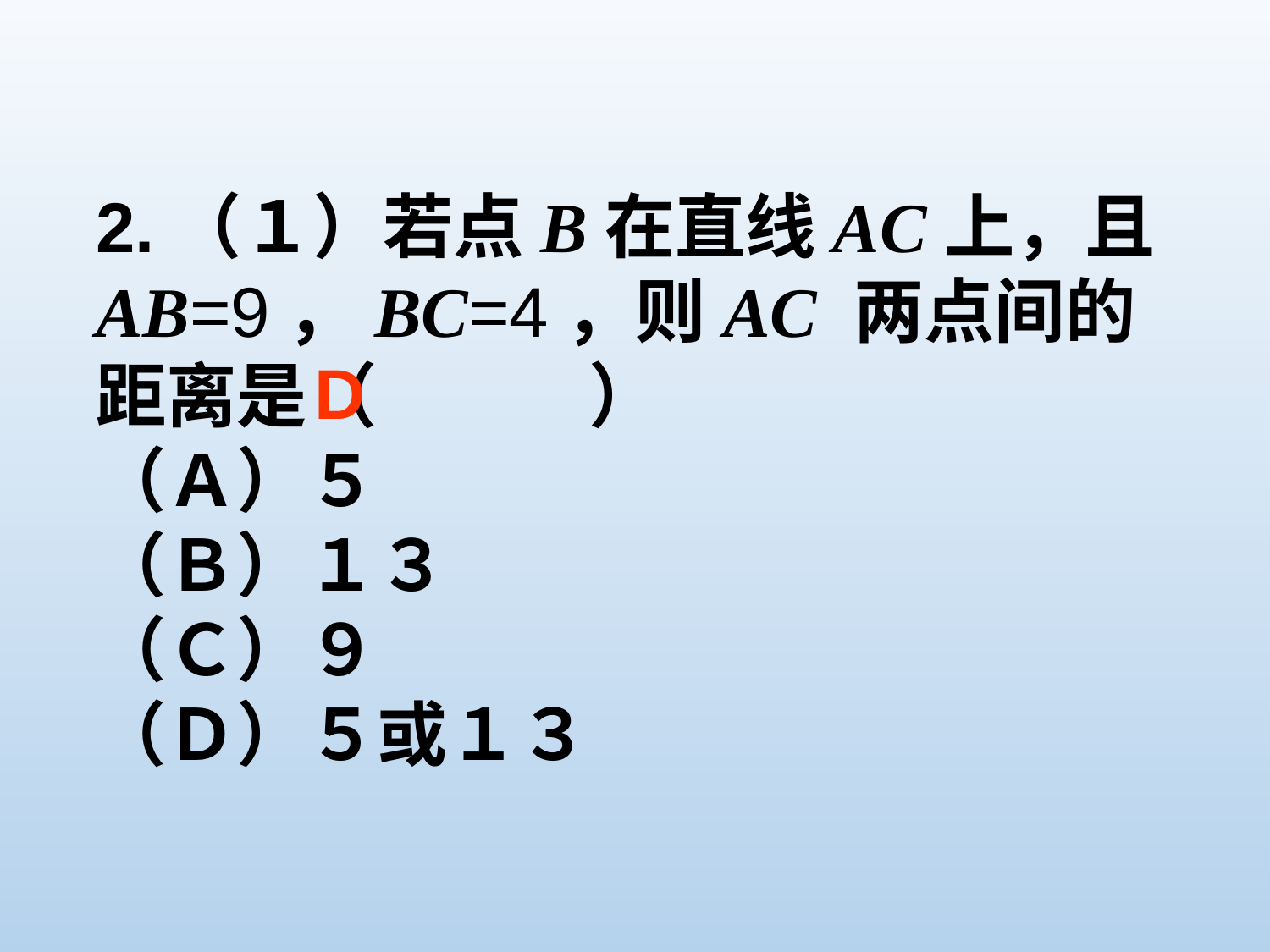

2.（１）若点B在直线AC上，且AB=9，BC=4，则AC 两点间的距离是（　　　）
（Ａ）５     　　　　　　　　　  （Ｂ）１３
（Ｃ）９　　　　　　　　　　（Ｄ）５或１３
D